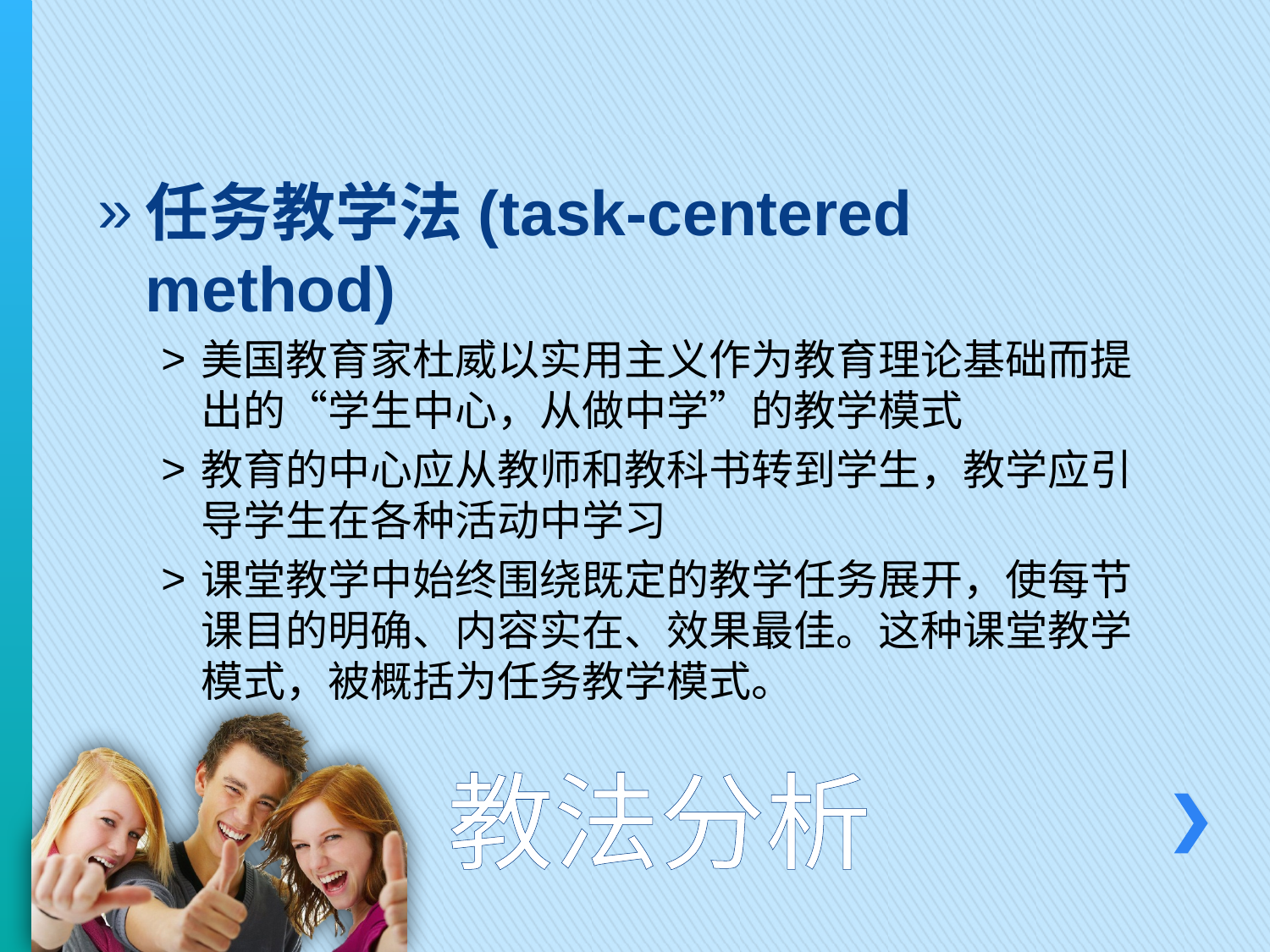

任务教学法(task-centered method)
美国教育家杜威以实用主义作为教育理论基础而提出的“学生中心，从做中学”的教学模式
教育的中心应从教师和教科书转到学生，教学应引导学生在各种活动中学习
课堂教学中始终围绕既定的教学任务展开，使每节课目的明确、内容实在、效果最佳。这种课堂教学模式，被概括为任务教学模式。

# 教法分析